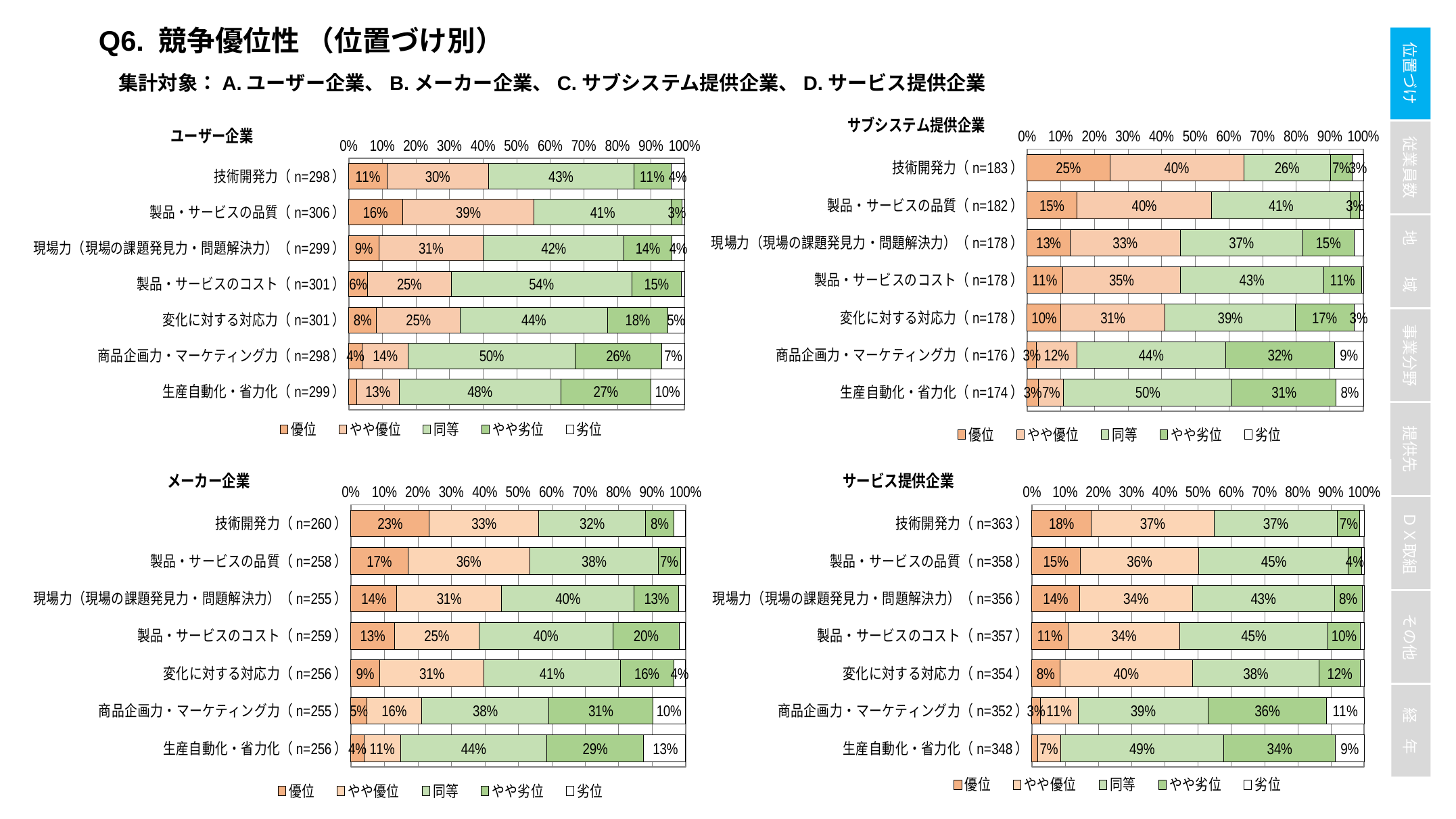

Q6. 競争優位性 （位置づけ別）
集計対象：A.ユーザー企業、B.メーカー企業、C.サブシステム提供企業、D.サービス提供企業

### Chart

| Category | 優位 | やや優位 | 同等 | やや劣位 | 劣位 |
|---|---|---|---|---|---|
| 技術開発力（n=183） | 0.2459016393442623 | 0.3989071038251366 | 0.2568306010928962 | 0.06557377049180328 | 0.03278688524590164 |
| 製品・サービスの品質（n=182） | 0.14835164835164835 | 0.4010989010989011 | 0.41208791208791207 | 0.027472527472527472 | 0.01098901098901099 |
| 現場力（現場の課題発見力・問題解決力）（n=178） | 0.12921348314606743 | 0.3258426966292135 | 0.3651685393258427 | 0.15168539325842698 | 0.028089887640449437 |
| 製品・サービスのコスト（n=178） | 0.10674157303370786 | 0.34831460674157305 | 0.42696629213483145 | 0.11235955056179775 | 0.0056179775280898875 |
| 変化に対する対応力（n=178） | 0.10112359550561797 | 0.3089887640449438 | 0.38764044943820225 | 0.17415730337078653 | 0.028089887640449437 |
| 商品企画力・マーケティング力（n=176） | 0.028409090909090908 | 0.11931818181818182 | 0.4431818181818182 | 0.32386363636363635 | 0.08522727272727272 |
| 生産自動化・省力化（n=174） | 0.034482758620689655 | 0.07471264367816093 | 0.5 | 0.3103448275862069 | 0.08045977011494253 |

### Chart

| Category | 優位 | やや優位 | 同等 | やや劣位 | 劣位 |
|---|---|---|---|---|---|
| 技術開発力（n=298） | 0.11409395973154363 | 0.30201342281879195 | 0.43288590604026844 | 0.11073825503355705 | 0.040268456375838924 |
| 製品・サービスの品質（n=306） | 0.16013071895424835 | 0.39215686274509803 | 0.4084967320261438 | 0.032679738562091505 | 0.006535947712418301 |
| 現場力（現場の課題発見力・問題解決力）（n=299） | 0.0903010033444816 | 0.3110367892976589 | 0.4180602006688963 | 0.14381270903010032 | 0.03678929765886288 |
| 製品・サービスのコスト（n=301） | 0.05647840531561462 | 0.24916943521594684 | 0.5382059800664452 | 0.1461794019933555 | 0.009966777408637873 |
| 変化に対する対応力（n=301） | 0.08305647840531562 | 0.24916943521594684 | 0.43853820598006643 | 0.17940199335548174 | 0.04983388704318937 |
| 商品企画力・マーケティング力（n=298） | 0.040268456375838924 | 0.13758389261744966 | 0.4966442953020134 | 0.25838926174496646 | 0.06711409395973154 |
| 生産自動化・省力化（n=299） | 0.023411371237458192 | 0.12709030100334448 | 0.4816053511705686 | 0.26755852842809363 | 0.10033444816053512 |

### Chart

| Category | 優位 | やや優位 | 同等 | やや劣位 | 劣位 |
|---|---|---|---|---|---|
| 技術開発力（n=260） | 0.23461538461538461 | 0.3269230769230769 | 0.3192307692307692 | 0.08461538461538462 | 0.03461538461538462 |
| 製品・サービスの品質（n=258） | 0.17054263565891473 | 0.3643410852713178 | 0.38372093023255816 | 0.06589147286821706 | 0.015503875968992248 |
| 現場力（現場の課題発見力・問題解決力）（n=255） | 0.13725490196078433 | 0.3137254901960784 | 0.396078431372549 | 0.13333333333333333 | 0.0196078431372549 |
| 製品・サービスのコスト（n=259） | 0.13127413127413126 | 0.25096525096525096 | 0.4015444015444015 | 0.1969111969111969 | 0.019305019305019305 |
| 変化に対する対応力（n=256） | 0.0859375 | 0.3125 | 0.40625 | 0.16015625 | 0.03515625 |
| 商品企画力・マーケティング力（n=255） | 0.047058823529411764 | 0.16470588235294117 | 0.3803921568627451 | 0.30980392156862746 | 0.09803921568627451 |
| 生産自動化・省力化（n=256） | 0.0390625 | 0.109375 | 0.4375 | 0.2890625 | 0.125 |

### Chart

| Category | 優位 | やや優位 | 同等 | やや劣位 | 劣位 |
|---|---|---|---|---|---|
| 技術開発力（n=363） | 0.1790633608815427 | 0.3691460055096419 | 0.371900826446281 | 0.06611570247933884 | 0.013774104683195593 |
| 製品・サービスの品質（n=358） | 0.1452513966480447 | 0.3575418994413408 | 0.44972067039106145 | 0.03910614525139665 | 0.008379888268156424 |
| 現場力（現場の課題発見力・問題解決力）（n=356） | 0.14325842696629212 | 0.3398876404494382 | 0.42696629213483145 | 0.08426966292134831 | 0.0056179775280898875 |
| 製品・サービスのコスト（n=357） | 0.1092436974789916 | 0.33613445378151263 | 0.44537815126050423 | 0.09803921568627451 | 0.011204481792717087 |
| 変化に対する対応力（n=354） | 0.0847457627118644 | 0.3983050847457627 | 0.3813559322033898 | 0.12429378531073447 | 0.011299435028248588 |
| 商品企画力・マーケティング力（n=352） | 0.02556818181818182 | 0.11363636363636363 | 0.39204545454545453 | 0.35511363636363635 | 0.11363636363636363 |
| 生産自動化・省力化（n=348） | 0.017241379310344827 | 0.06896551724137931 | 0.49137931034482757 | 0.33620689655172414 | 0.08620689655172414 |
50